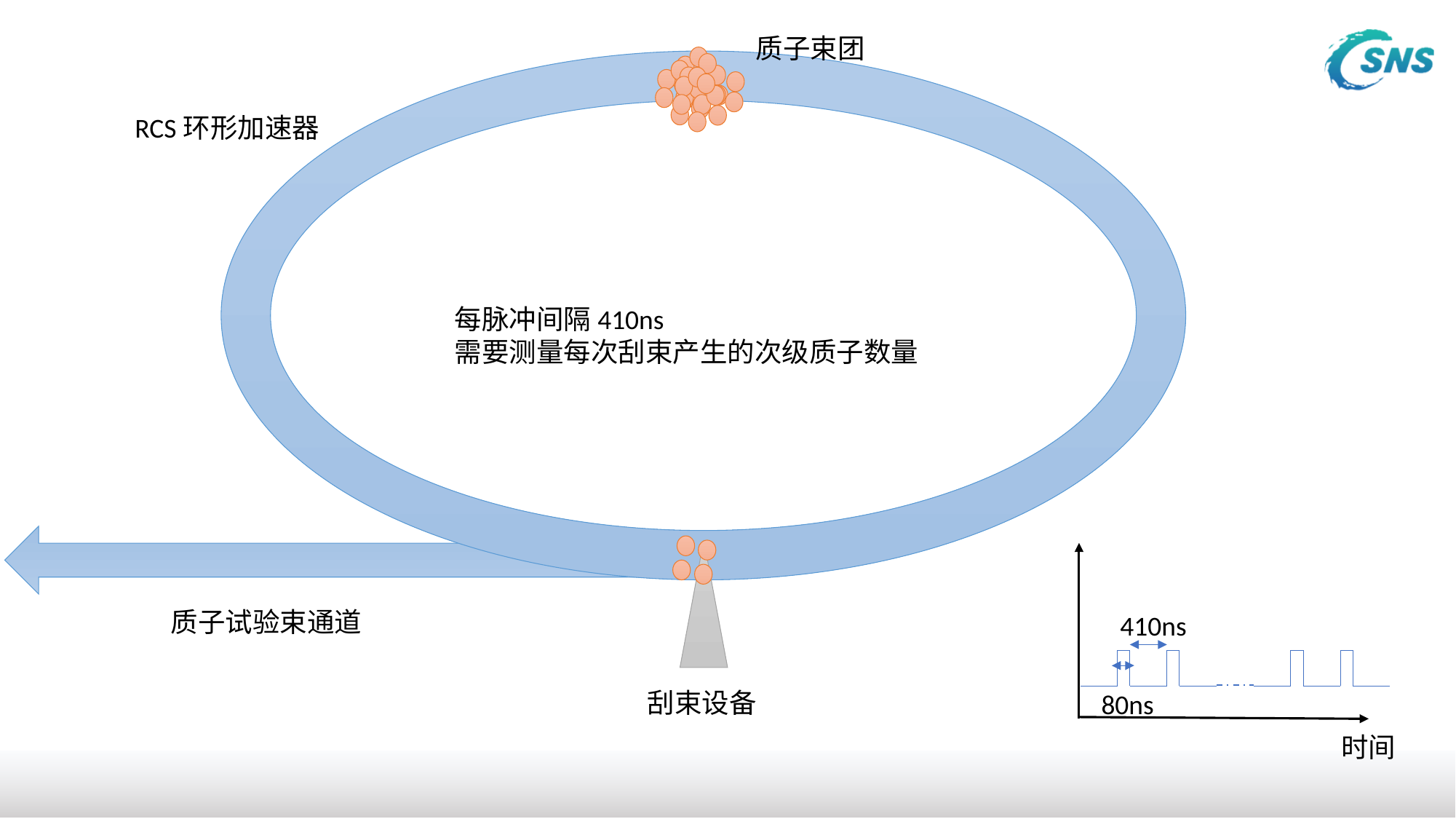

质子束团

RCS环形加速器
每脉冲间隔410ns
需要测量每次刮束产生的次级质子数量

410ns
80ns
时间

质子试验束通道
刮束设备